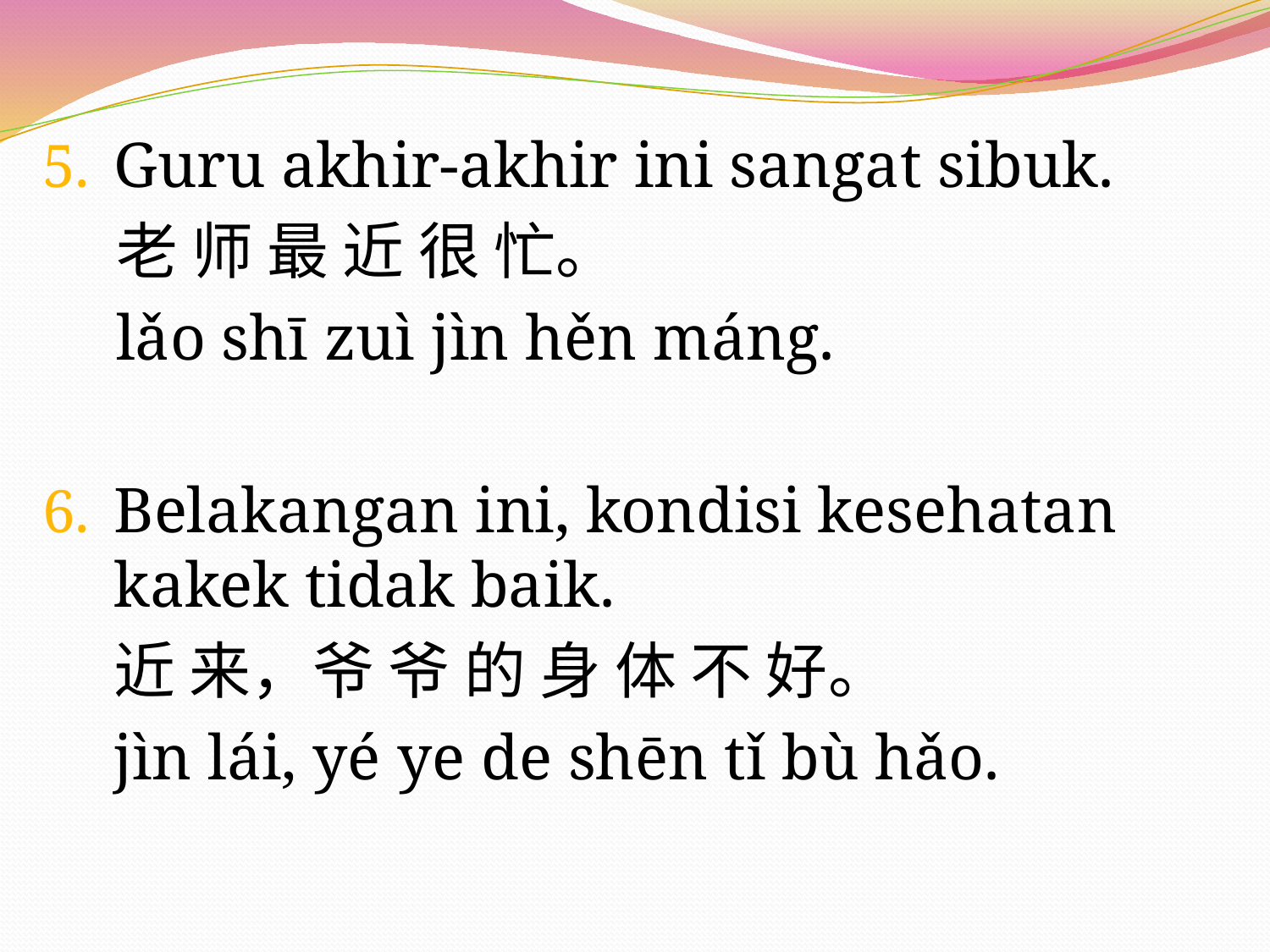

Guru akhir-akhir ini sangat sibuk.
老 师 最 近 很 忙。
lǎo shī zuì jìn hěn máng.

Belakangan ini, kondisi kesehatan kakek tidak baik.
	近 来，爷 爷 的 身 体 不 好。
	jìn lái, yé ye de shēn tǐ bù hǎo.